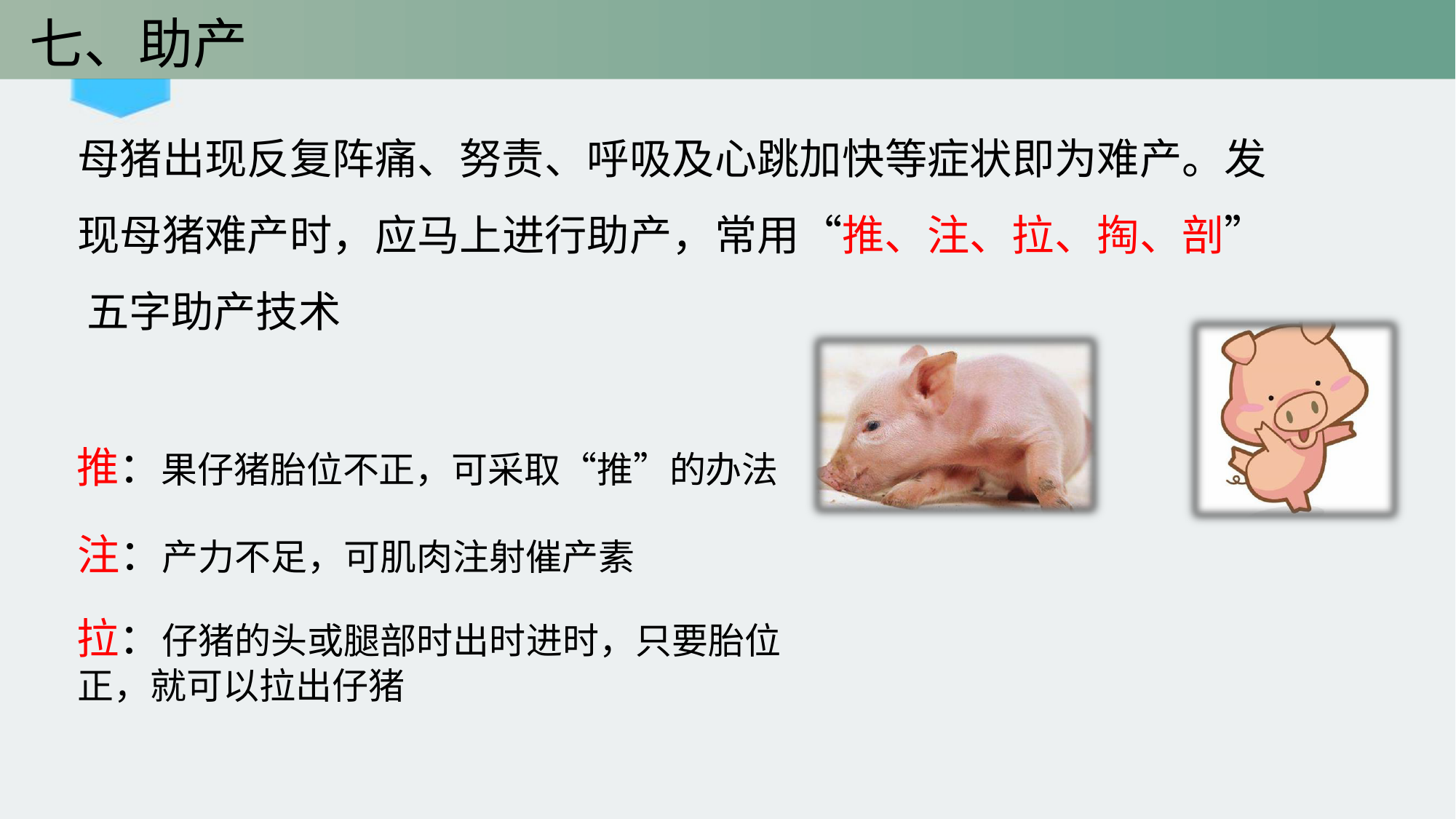

# 七、助产
母猪出现反复阵痛、努责、呼吸及心跳加快等症状即为难产。发 现母猪难产时，应马上进行助产，常用“推、注、拉、掏、剖”  五字助产技术

推：果仔猪胎位不正，可采取“推”的办法 注：产力不足，可肌肉注射催产素
拉：仔猪的头或腿部时出时进时，只要胎位正，就可以拉出仔猪